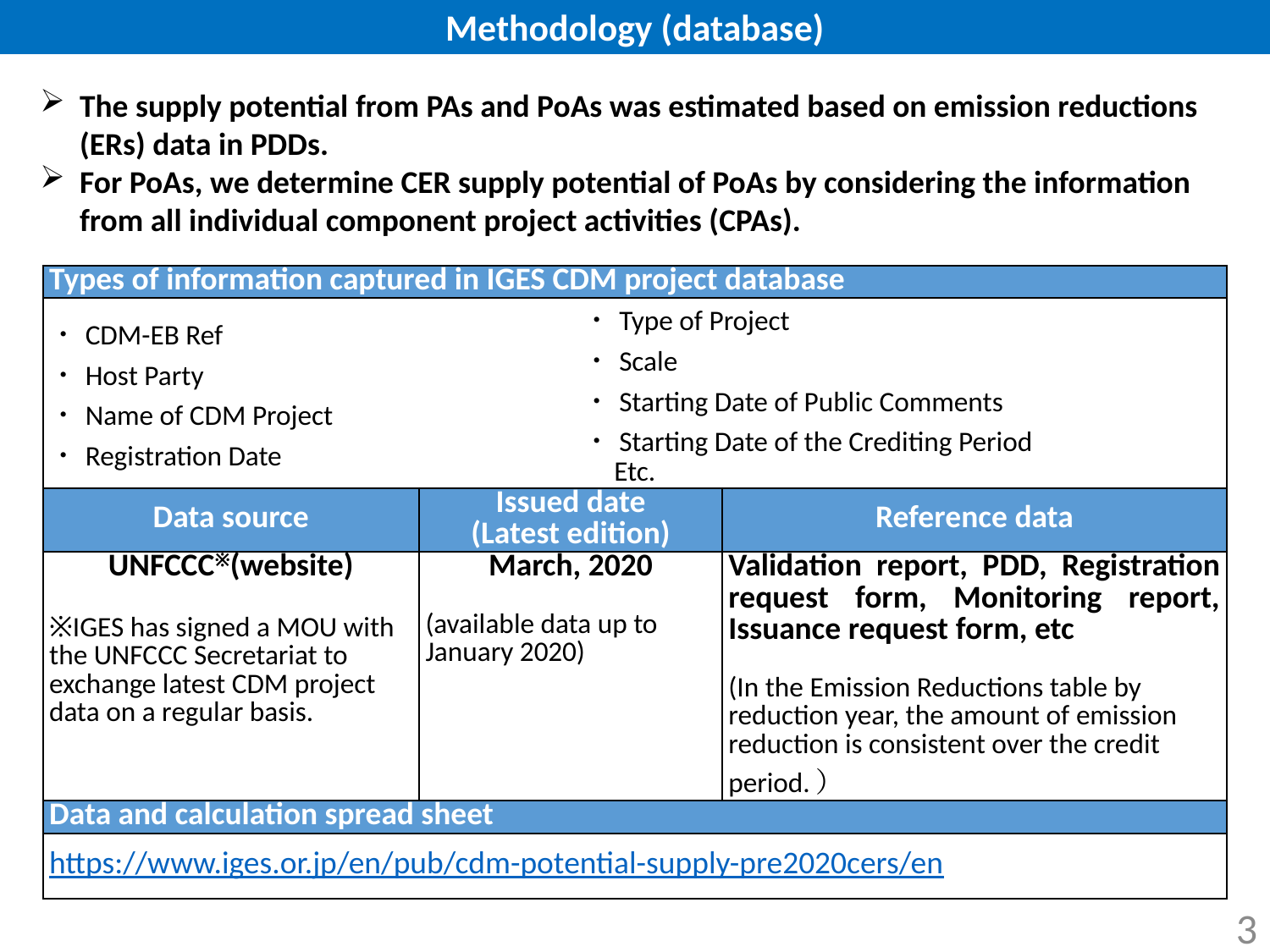

Methodology (database)
The supply potential from PAs and PoAs was estimated based on emission reductions (ERs) data in PDDs.
For PoAs, we determine CER supply potential of PoAs by considering the information from all individual component project activities (CPAs).
| Types of information captured in IGES CDM project database |  |  |  |
| --- | --- | --- | --- |
| ・CDM-EB Ref ・Host Party ・Name of CDM Project ・Registration Date |  | ・Type of Project ・Scale ・Starting Date of Public Comments ・Starting Date of the Crediting Period Etc. |  |
| Data source | Issued date (Latest edition) |  | Reference data |
| UNFCCC※(website) ※IGES has signed a MOU with the UNFCCC Secretariat to exchange latest CDM project data on a regular basis. | March, 2020 (available data up to January 2020) |  | Validation report, PDD, Registration request form, Monitoring report, Issuance request form, etc (In the Emission Reductions table by reduction year, the amount of emission reduction is consistent over the credit period.） |
| Data and calculation spread sheet |  |  |  |
| https://www.iges.or.jp/en/pub/cdm-potential-supply-pre2020cers/en |  |  |  |
3